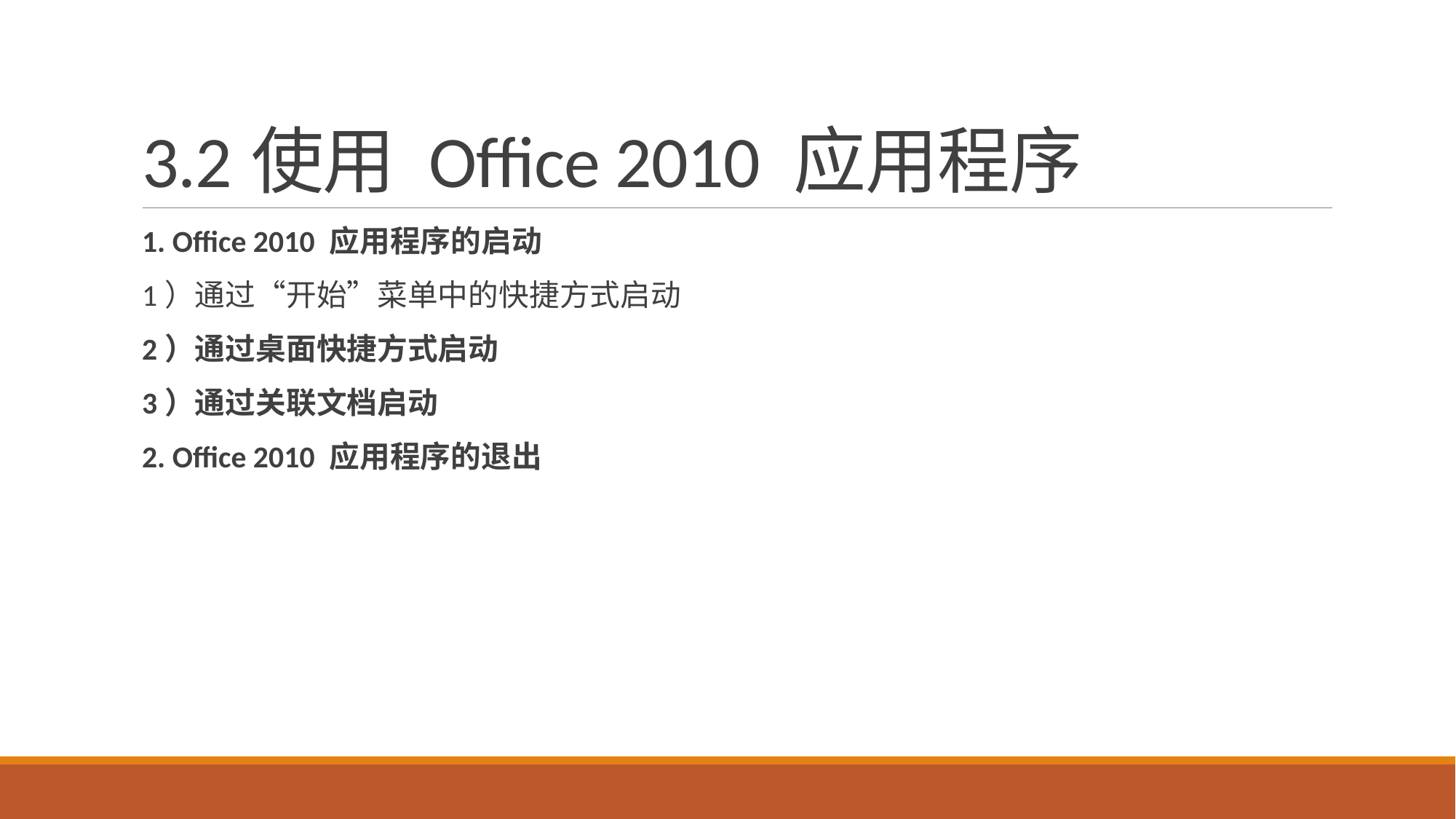

# 3.2	使用 Office 2010 应用程序
1. Office 2010 应用程序的启动
1）通过“开始”菜单中的快捷方式启动
2）通过桌面快捷方式启动
3）通过关联文档启动
2. Office 2010 应用程序的退出